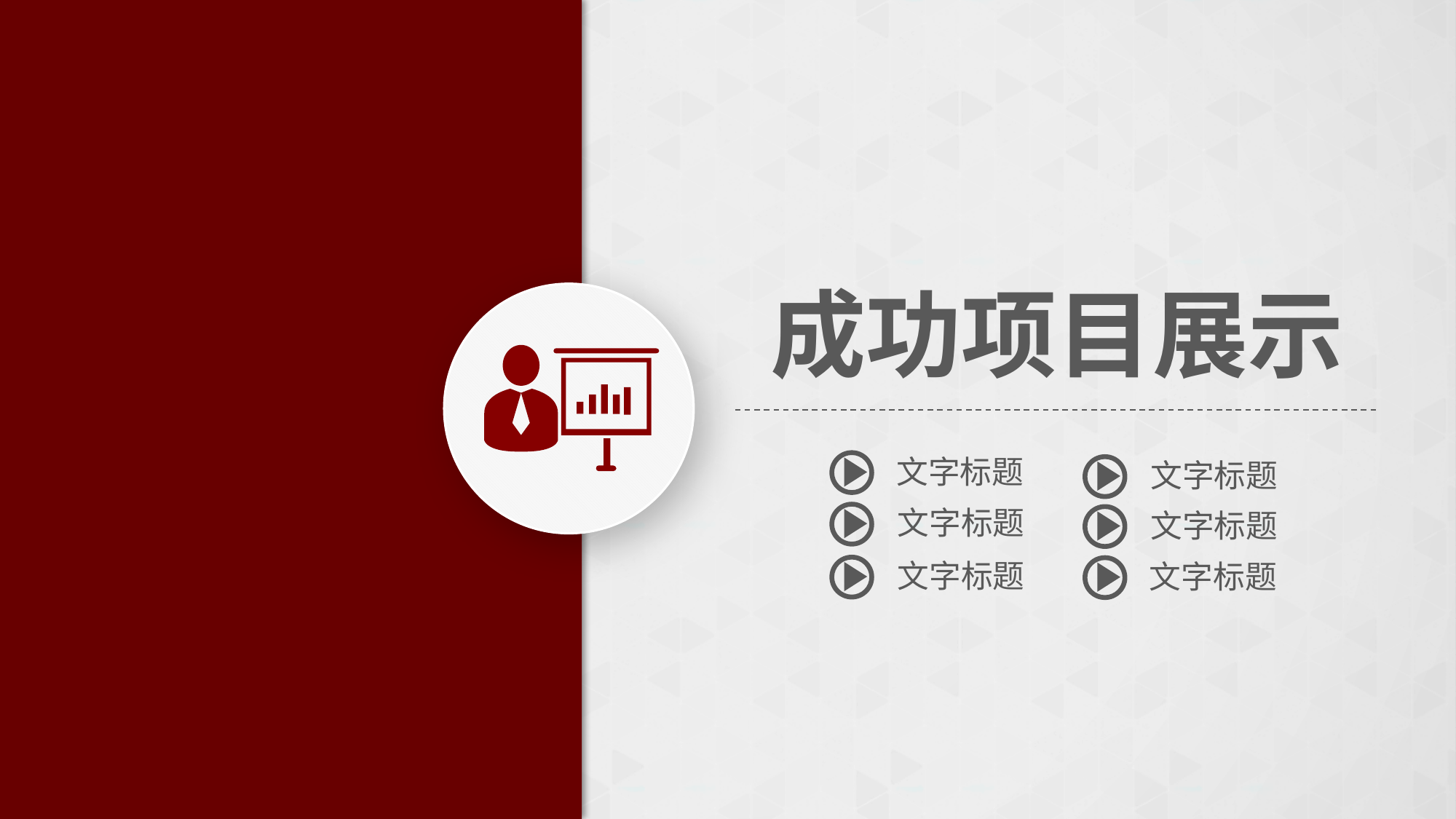

成功项目展示

文字标题

文字标题

文字标题

文字标题

文字标题

文字标题